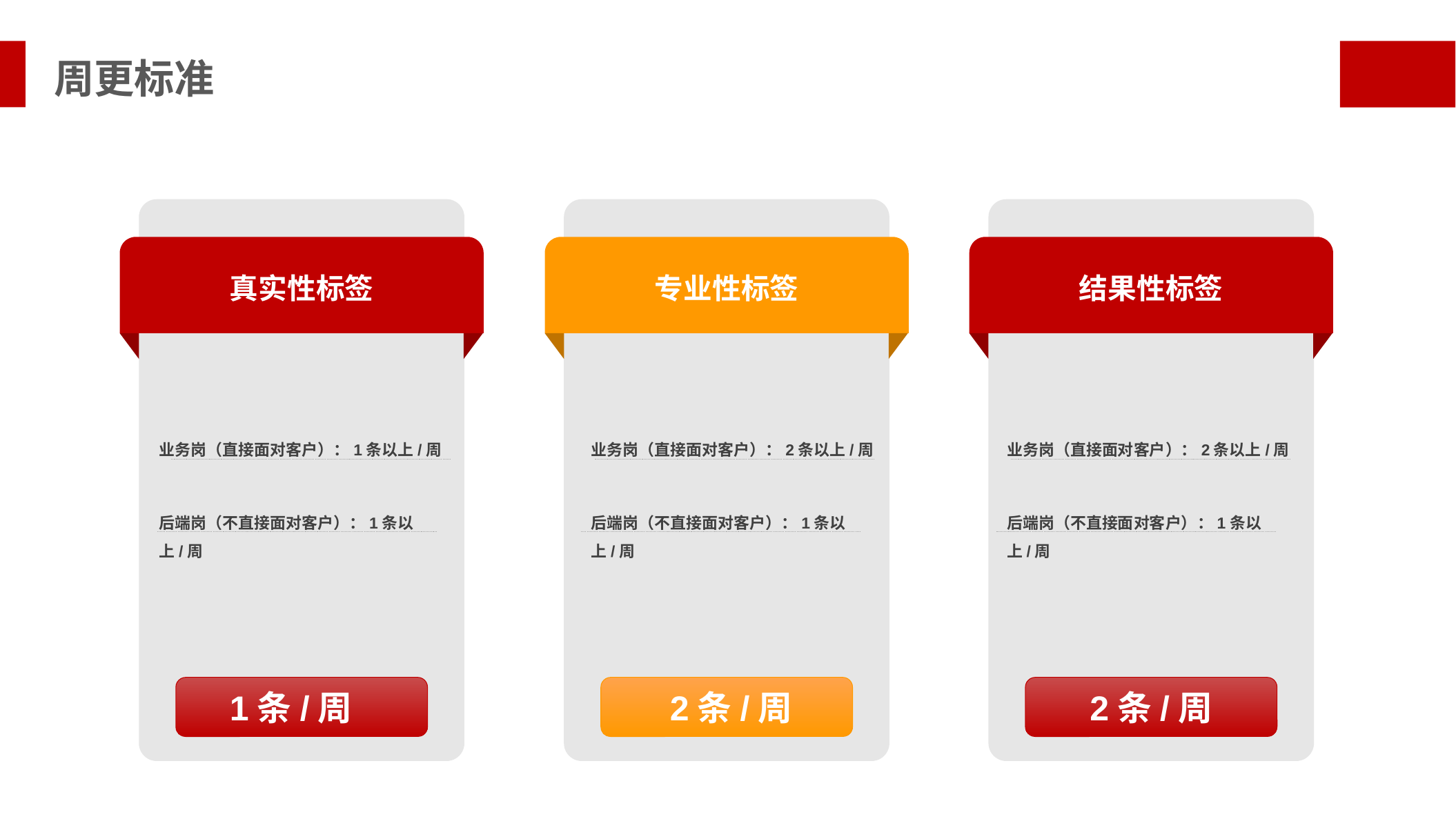

周更标准
真实性标签

专业性标签

结果性标签

业务岗（直接面对客户）：2条以上/周

后端岗（不直接面对客户）：1条以上/周
业务岗（直接面对客户）：2条以上/周

后端岗（不直接面对客户）：1条以上/周
业务岗（直接面对客户）：1条以上/周

后端岗（不直接面对客户）：1条以上/周

2条/周
1条/周
2条/周